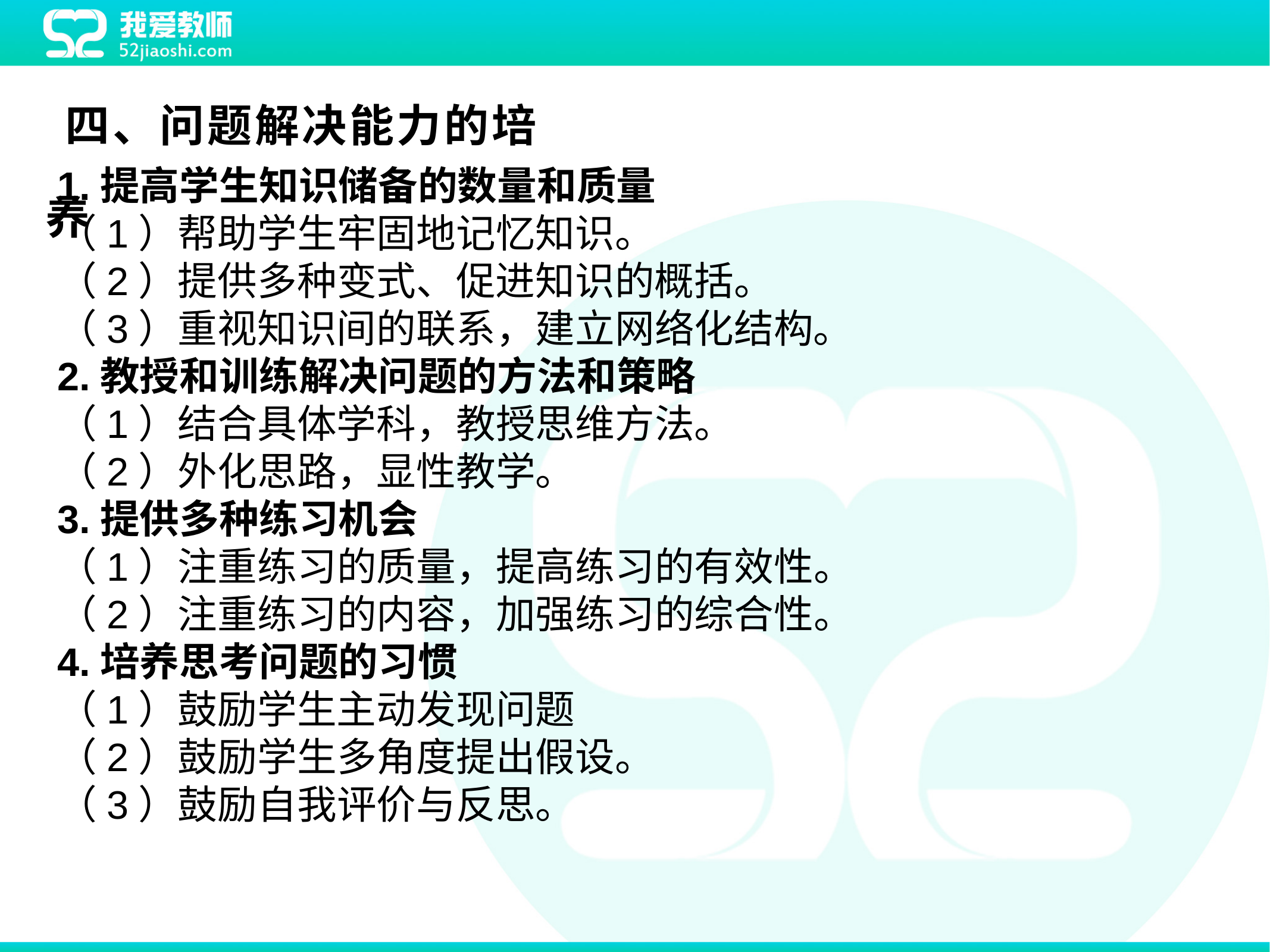

四、问题解决能力的培养
1.提高学生知识储备的数量和质量
（1）帮助学生牢固地记忆知识。
（2）提供多种变式、促进知识的概括。
（3）重视知识间的联系，建立网络化结构。
2.教授和训练解决问题的方法和策略
（1）结合具体学科，教授思维方法。
（2）外化思路，显性教学。
3.提供多种练习机会
（1）注重练习的质量，提高练习的有效性。
（2）注重练习的内容，加强练习的综合性。
4.培养思考问题的习惯
（1）鼓励学生主动发现问题
（2）鼓励学生多角度提出假设。
（3）鼓励自我评价与反思。